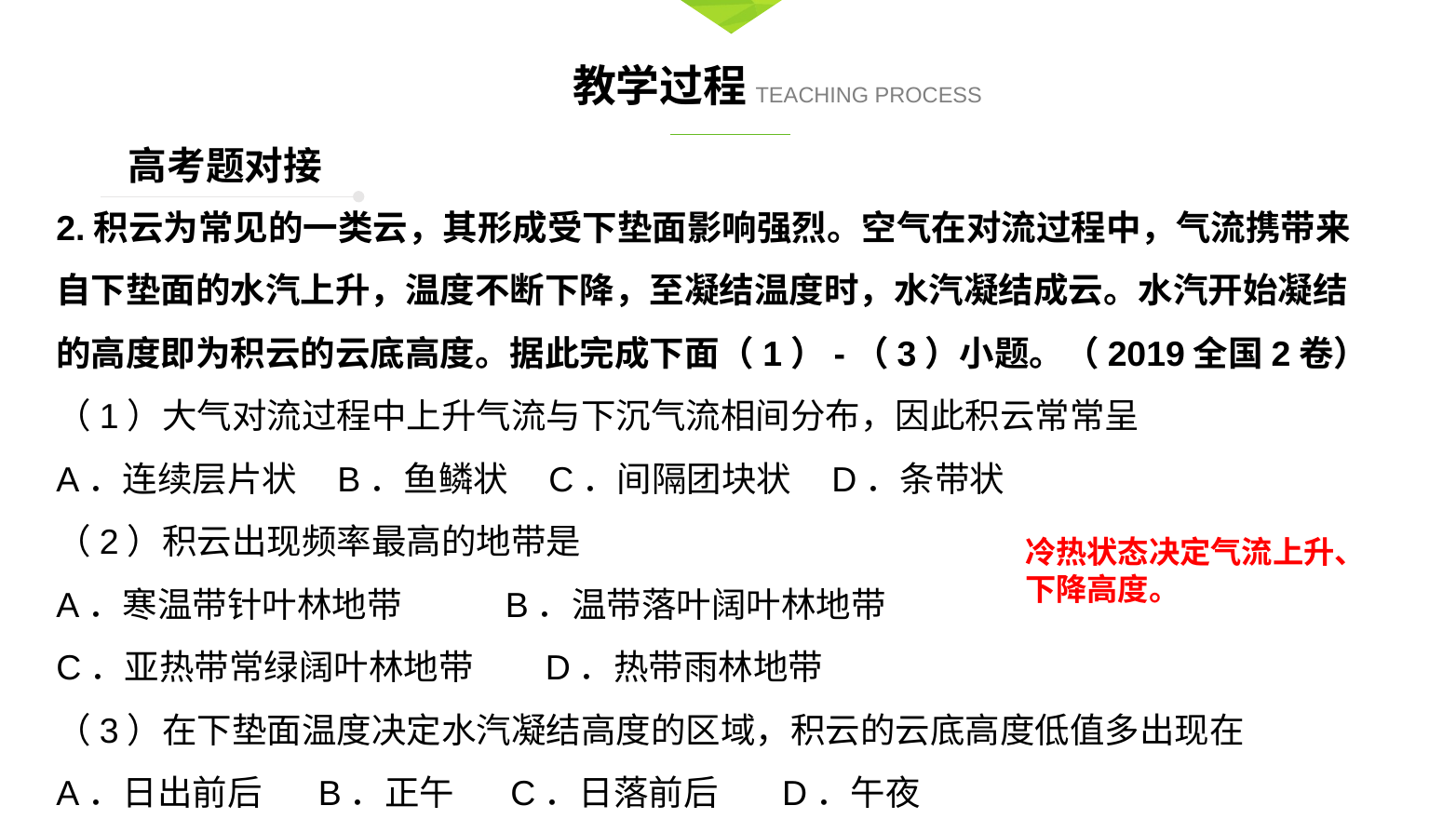

教学过程
TEACHING PROCESS
高考题对接
2.积云为常见的一类云，其形成受下垫面影响强烈。空气在对流过程中，气流携带来自下垫面的水汽上升，温度不断下降，至凝结温度时，水汽凝结成云。水汽开始凝结的高度即为积云的云底高度。据此完成下面（1）-（3）小题。（2019全国2卷）
（1）大气对流过程中上升气流与下沉气流相间分布，因此积云常常呈
A．连续层片状    B．鱼鳞状    C．间隔团块状    D．条带状
（2）积云出现频率最高的地带是
A．寒温带针叶林地带            B．温带落叶阔叶林地带
C．亚热带常绿阔叶林地带        D．热带雨林地带
（3）在下垫面温度决定水汽凝结高度的区域，积云的云底高度低值多出现在
A．日出前后      B．正午      C．日落前后       D．午夜
冷热状态决定气流上升、下降高度。